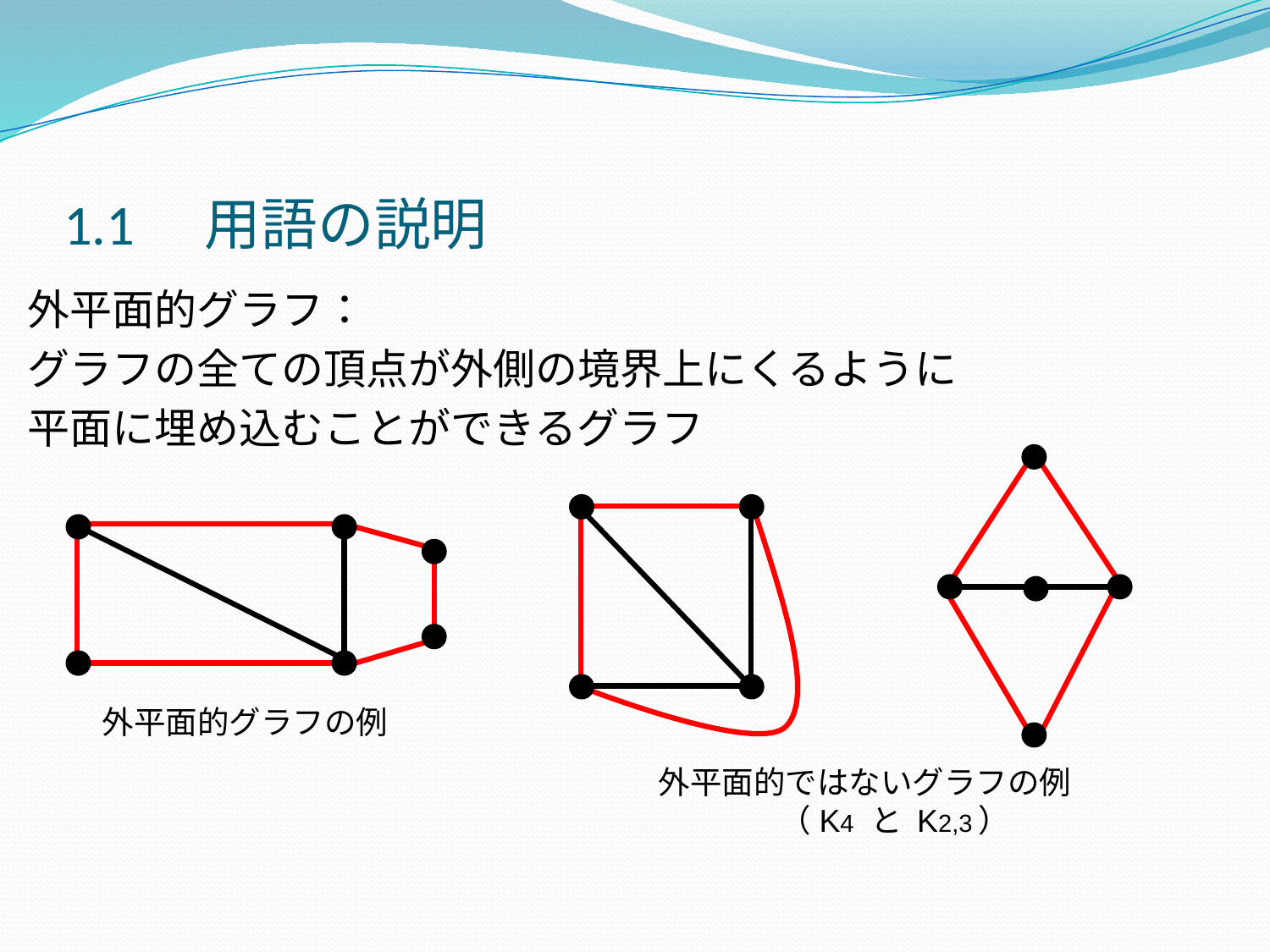

# 1.1　用語の説明
外平面的グラフ：
グラフの全ての頂点が外側の境界上にくるように
平面に埋め込むことができるグラフ

外平面的グラフの例

外平面的ではないグラフの例
　        　（K4 と K2,3）